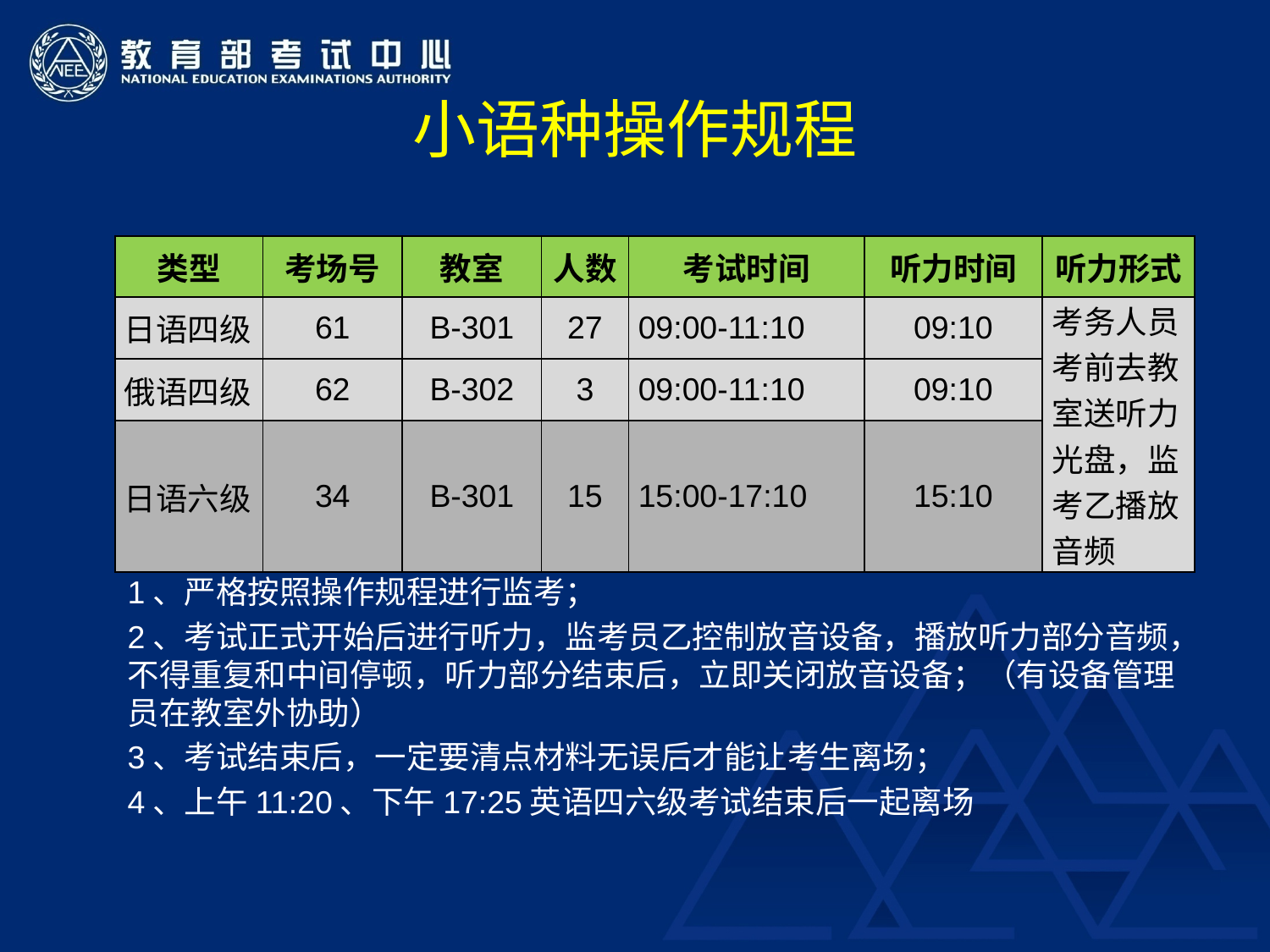

# 小语种操作规程
| 类型 | 考场号 | 教室 | 人数 | 考试时间 | 听力时间 | 听力形式 |
| --- | --- | --- | --- | --- | --- | --- |
| 日语四级 | 61 | B-301 | 27 | 09:00-11:10 | 09:10 | 考务人员考前去教室送听力光盘，监考乙播放音频 |
| 俄语四级 | 62 | B-302 | 3 | 09:00-11:10 | 09:10 |  |
| 日语六级 | 34 | B-301 | 15 | 15:00-17:10 | 15:10 |  |
1、严格按照操作规程进行监考；
2、考试正式开始后进行听力，监考员乙控制放音设备，播放听力部分音频，不得重复和中间停顿，听力部分结束后，立即关闭放音设备；（有设备管理员在教室外协助）
3、考试结束后，一定要清点材料无误后才能让考生离场；
4、上午11:20、下午17:25英语四六级考试结束后一起离场